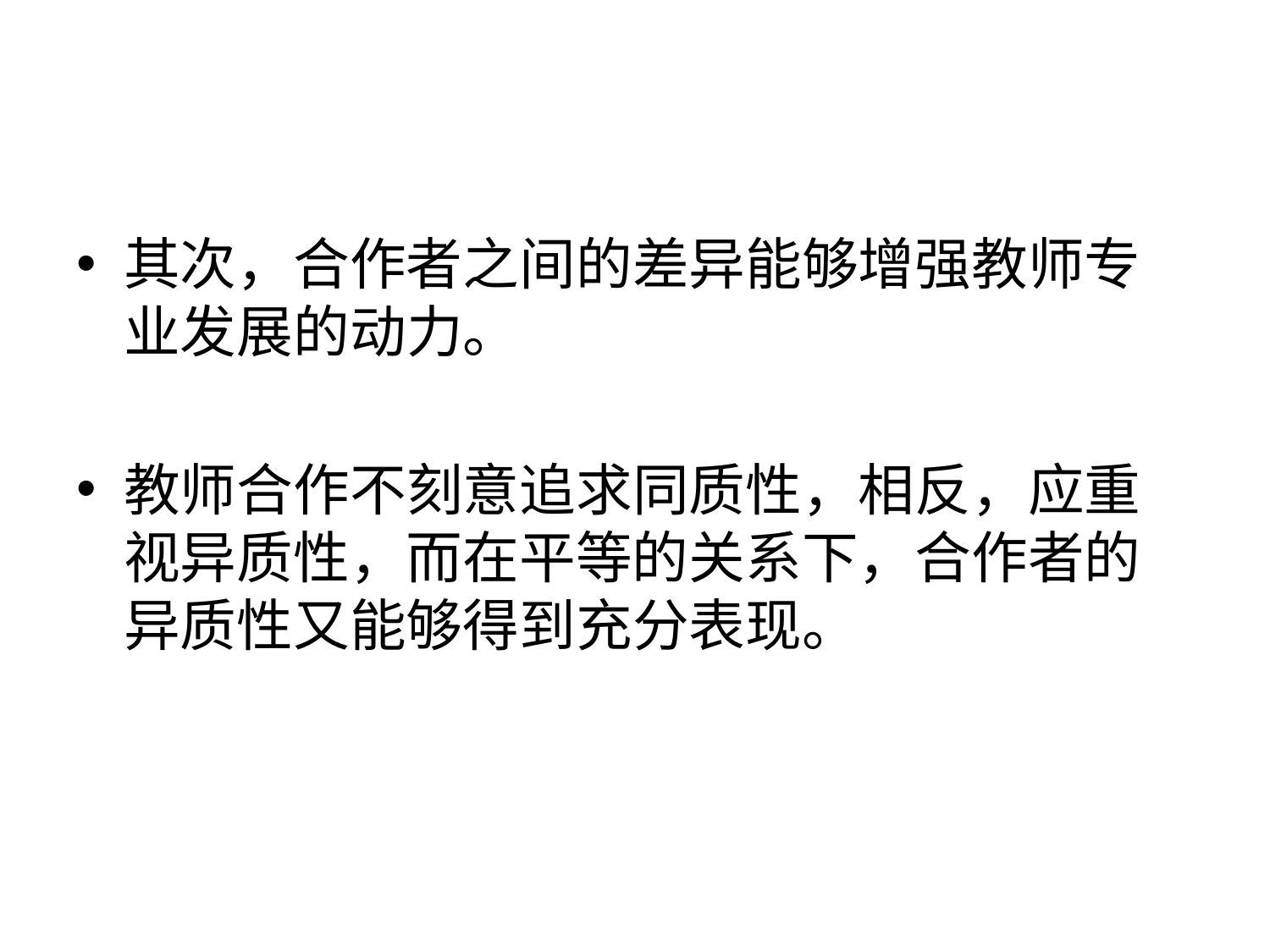

#
其次，合作者之间的差异能够增强教师专业发展的动力。

教师合作不刻意追求同质性，相反，应重视异质性，而在平等的关系下，合作者的异质性又能够得到充分表现。